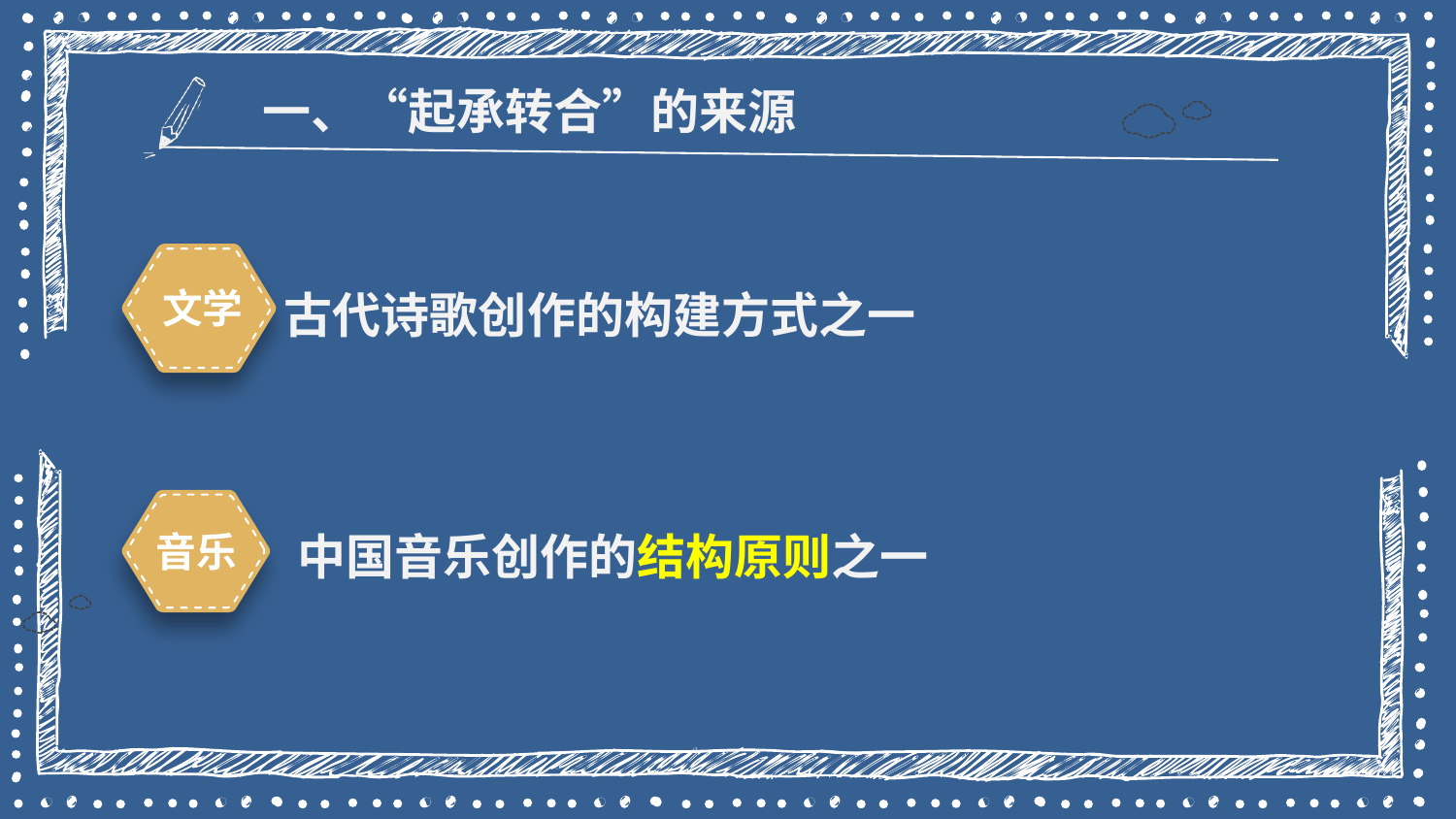

一、“起承转合”的来源

文学
古代诗歌创作的构建方式之一

音乐
中国音乐创作的结构原则之一